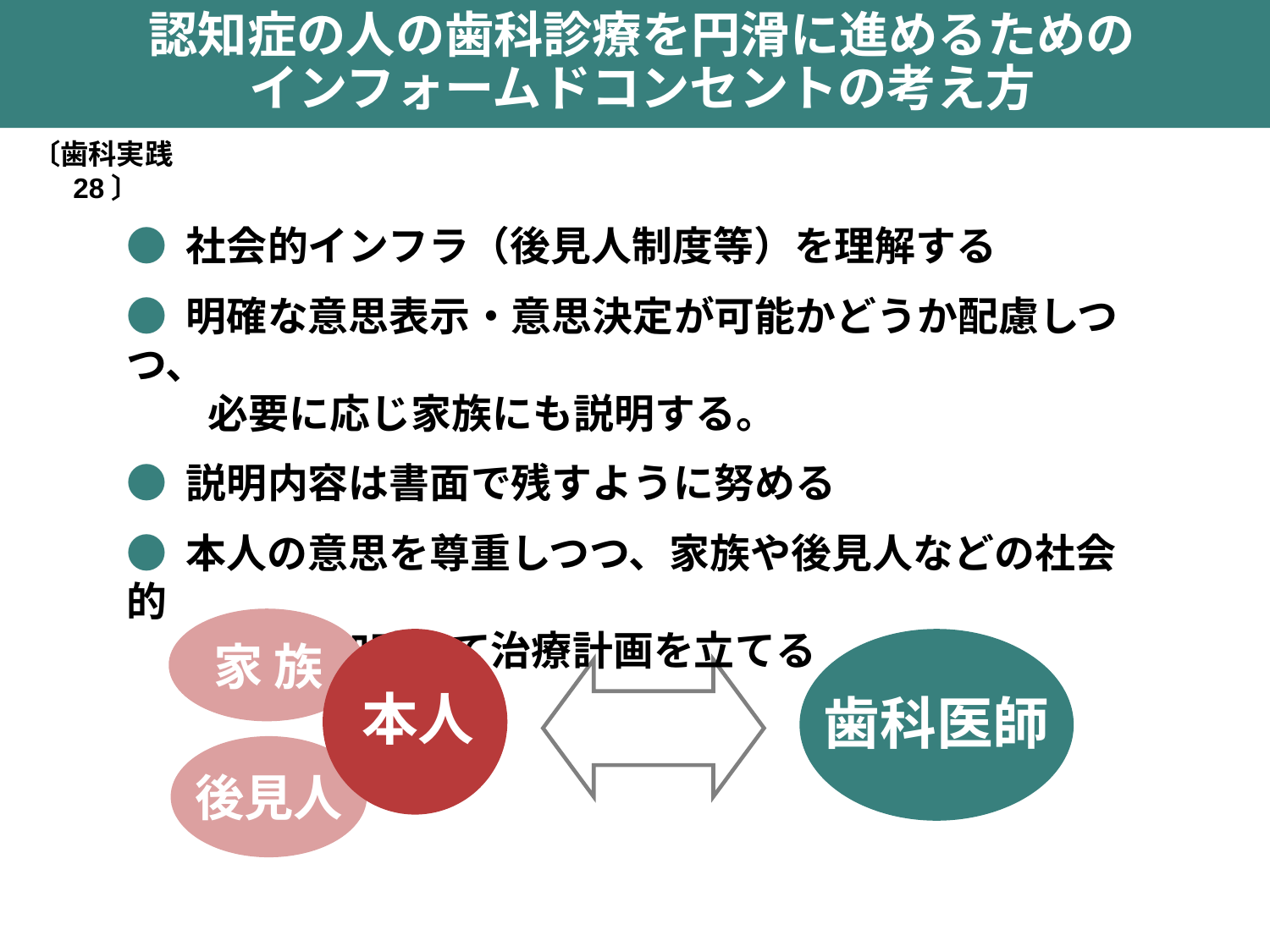

認知症の人の歯科診療を円滑に進めるための
インフォームドコンセントの考え方
〔歯科実践28〕
● 社会的インフラ（後見人制度等）を理解する
● 明確な意思表示・意思決定が可能かどうか配慮しつつ、
　　必要に応じ家族にも説明する。
● 説明内容は書面で残すように努める
● 本人の意思を尊重しつつ、家族や後見人などの社会的
　　状況を加味して治療計画を立てる
家 族

本人
後見人

歯科医師